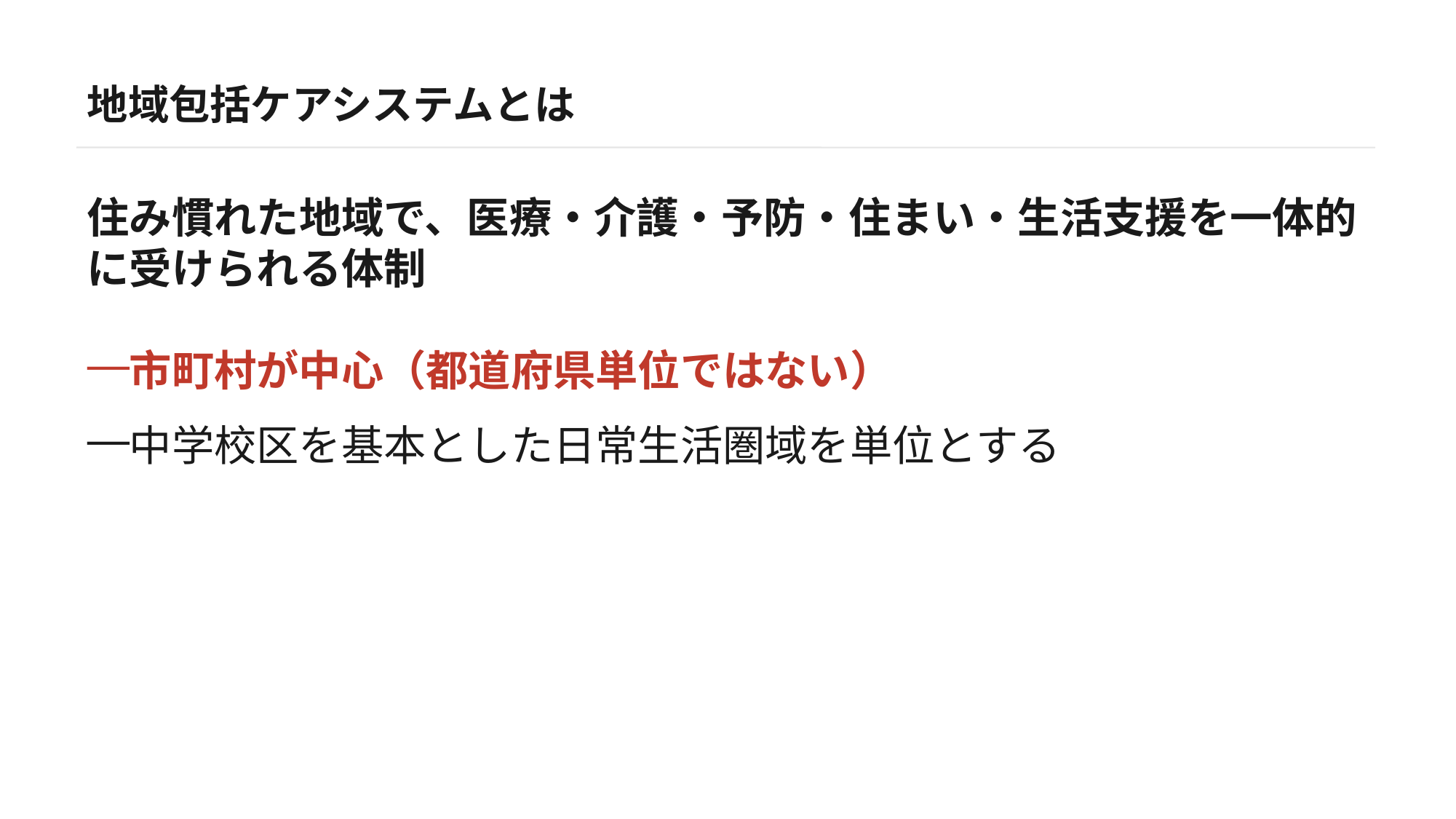

地域包括ケアシステムとは

住み慣れた地域で、医療・介護・予防・住まい・生活支援を一体的に受けられる体制

市町村が中心（都道府県単位ではない）
中学校区を基本とした日常生活圏域を単位とする